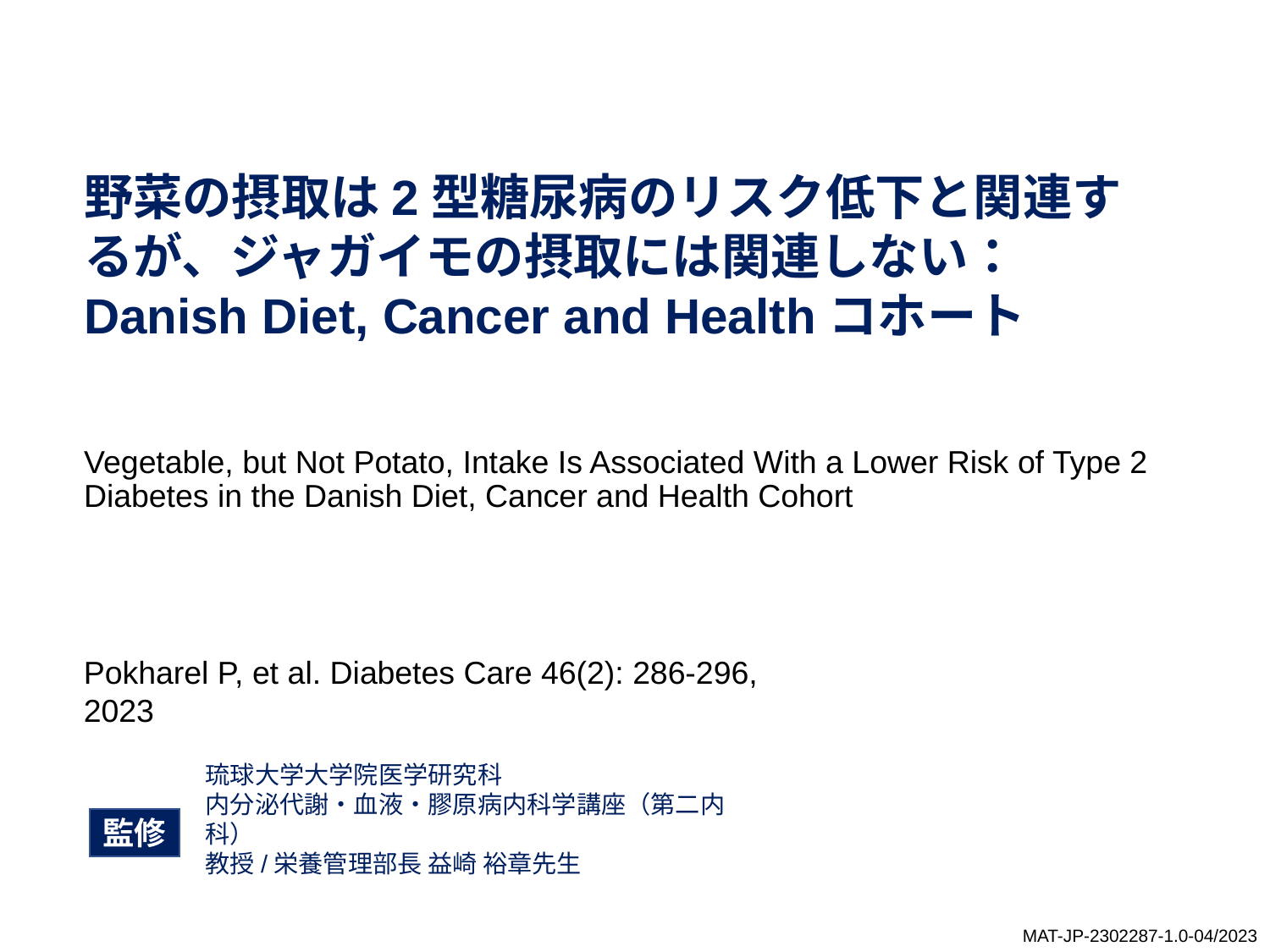

野菜の摂取は2型糖尿病のリスク低下と関連するが、ジャガイモの摂取には関連しない：Danish Diet, Cancer and Healthコホート
Vegetable, but Not Potato, Intake Is Associated With a Lower Risk of Type 2 Diabetes in the Danish Diet, Cancer and Health Cohort
Pokharel P, et al. Diabetes Care 46(2): 286-296, 2023
琉球大学大学院医学研究科
内分泌代謝・血液・膠原病内科学講座（第二内科）
教授/栄養管理部長 益崎 裕章先生
監修

MAT-JP-2302287-1.0-04/2023